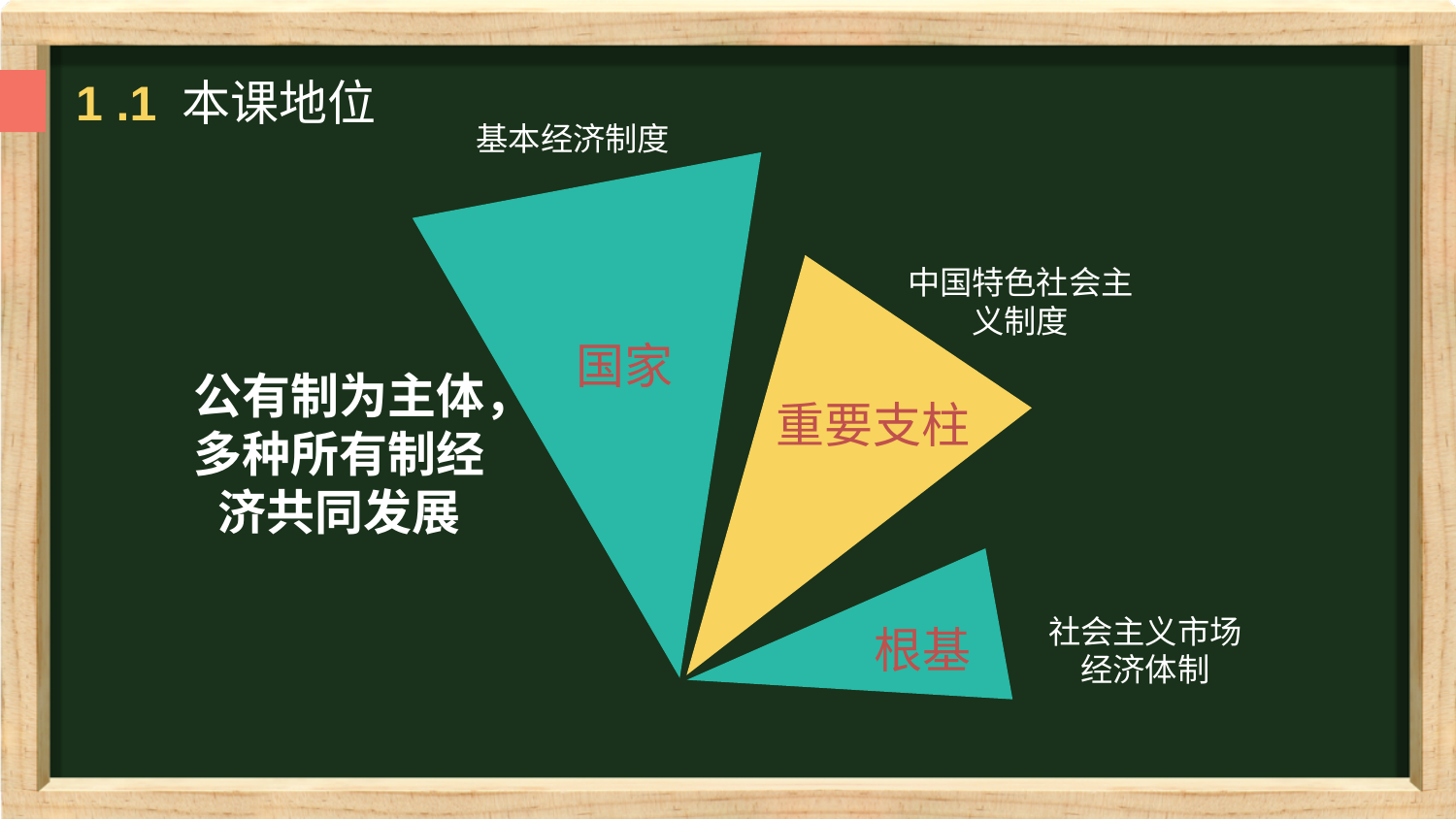

1 .1 本课地位
基本经济制度

中国特色社会主义制度

国家
公有制为主体，多种所有制经济共同发展
重要支柱

社会主义市场经济体制
根基